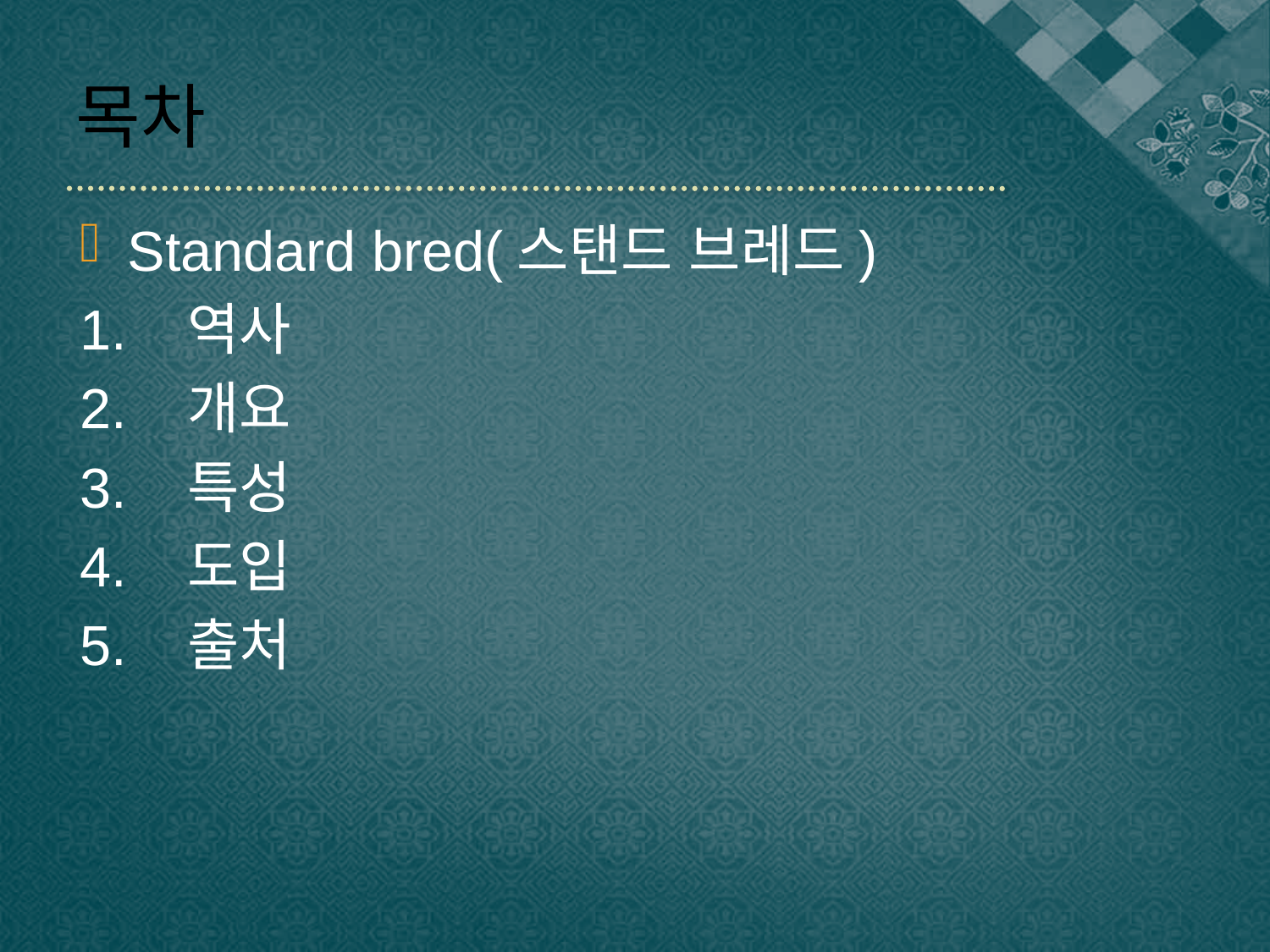

# 목차
Standard bred(스탠드 브레드)
1.   역사
2.   개요
3.   특성
4.   도입
5.   출처